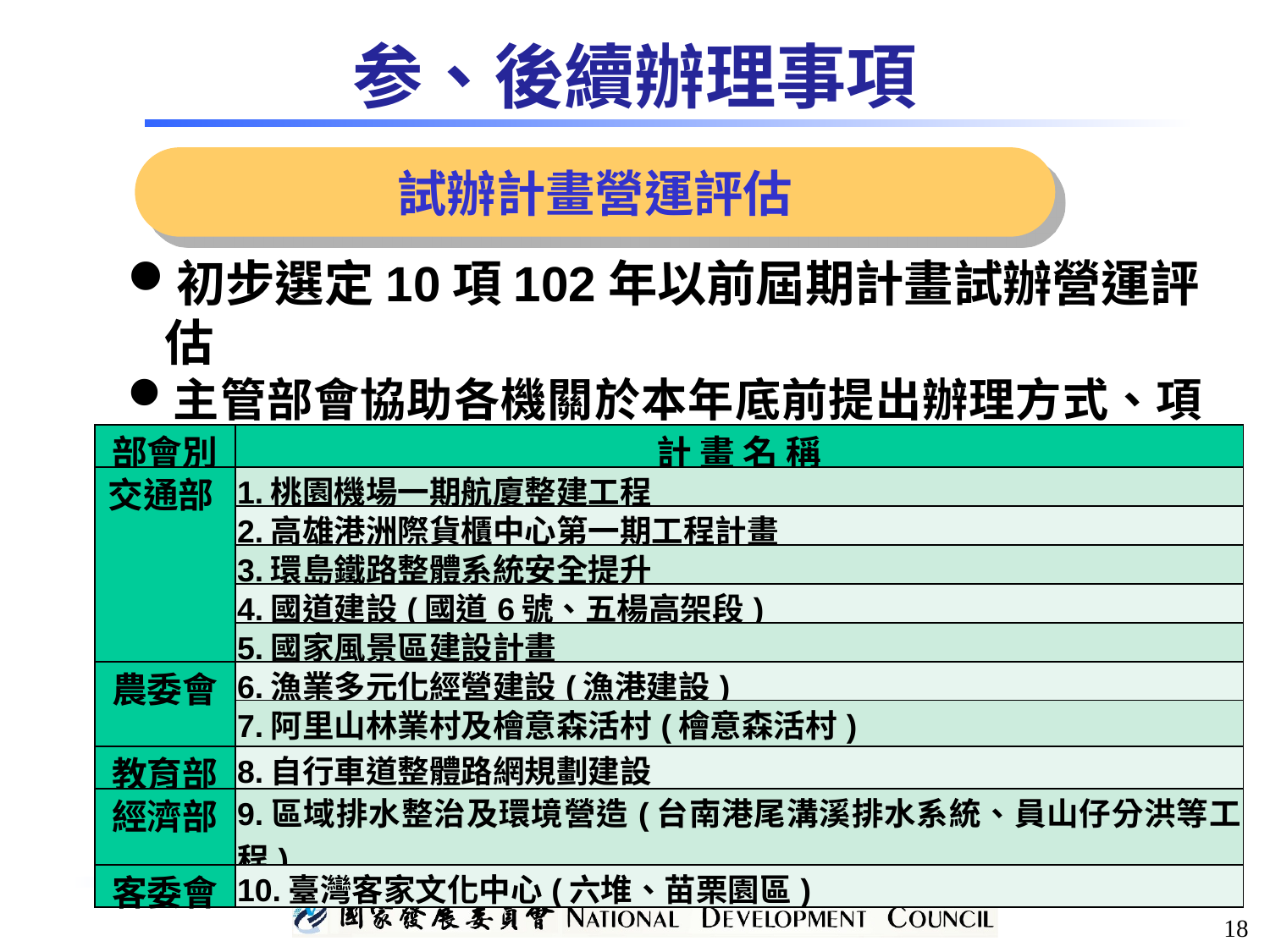

参、後續辦理事項
試辦計畫營運評估
初步選定10項102年以前屆期計畫試辦營運評估
主管部會協助各機關於本年底前提出辦理方式、項目及時間表；105年3月底前提出營運評估初步成果
| 部會別 | 計 畫 名 稱 |
| --- | --- |
| 交通部 | 1.桃園機場一期航廈整建工程 |
|  | 2.高雄港洲際貨櫃中心第一期工程計畫 |
|  | 3.環島鐵路整體系統安全提升 |
|  | 4.國道建設(國道6號、五楊高架段) |
|  | 5.國家風景區建設計畫 |
| 農委會 | 6.漁業多元化經營建設(漁港建設) |
|  | 7.阿里山林業村及檜意森活村(檜意森活村) |
| 教育部 | 8.自行車道整體路網規劃建設 |
| 經濟部 | 9.區域排水整治及環境營造(台南港尾溝溪排水系統、員山仔分洪等工程) |
| 客委會 | 10.臺灣客家文化中心(六堆、苗栗園區) |
18